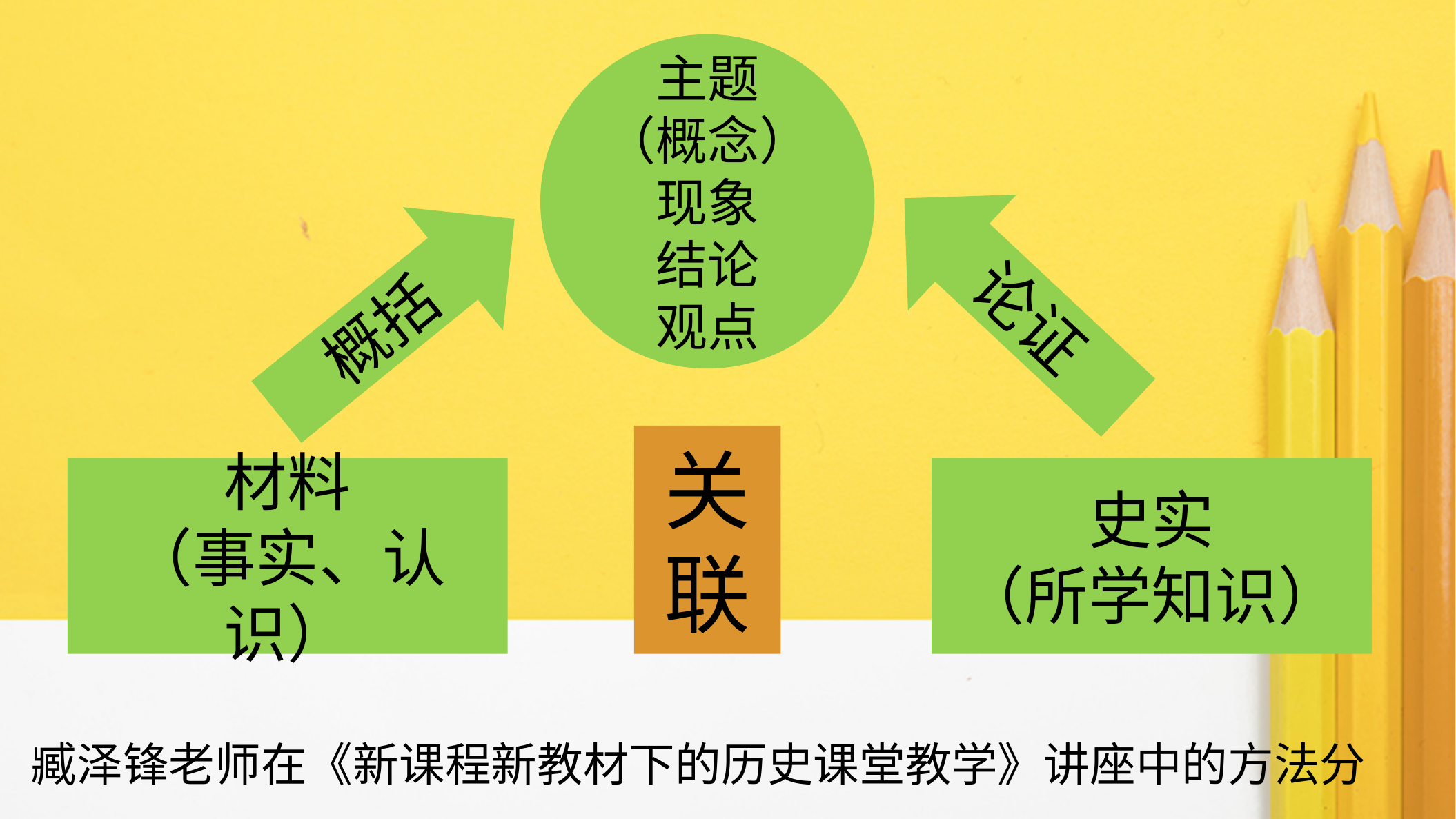

主题
（概念）
现象
结论
观点
论证
概括
关
联
材料
（事实、认识）
史实
（所学知识）
臧泽锋老师在《新课程新教材下的历史课堂教学》讲座中的方法分享